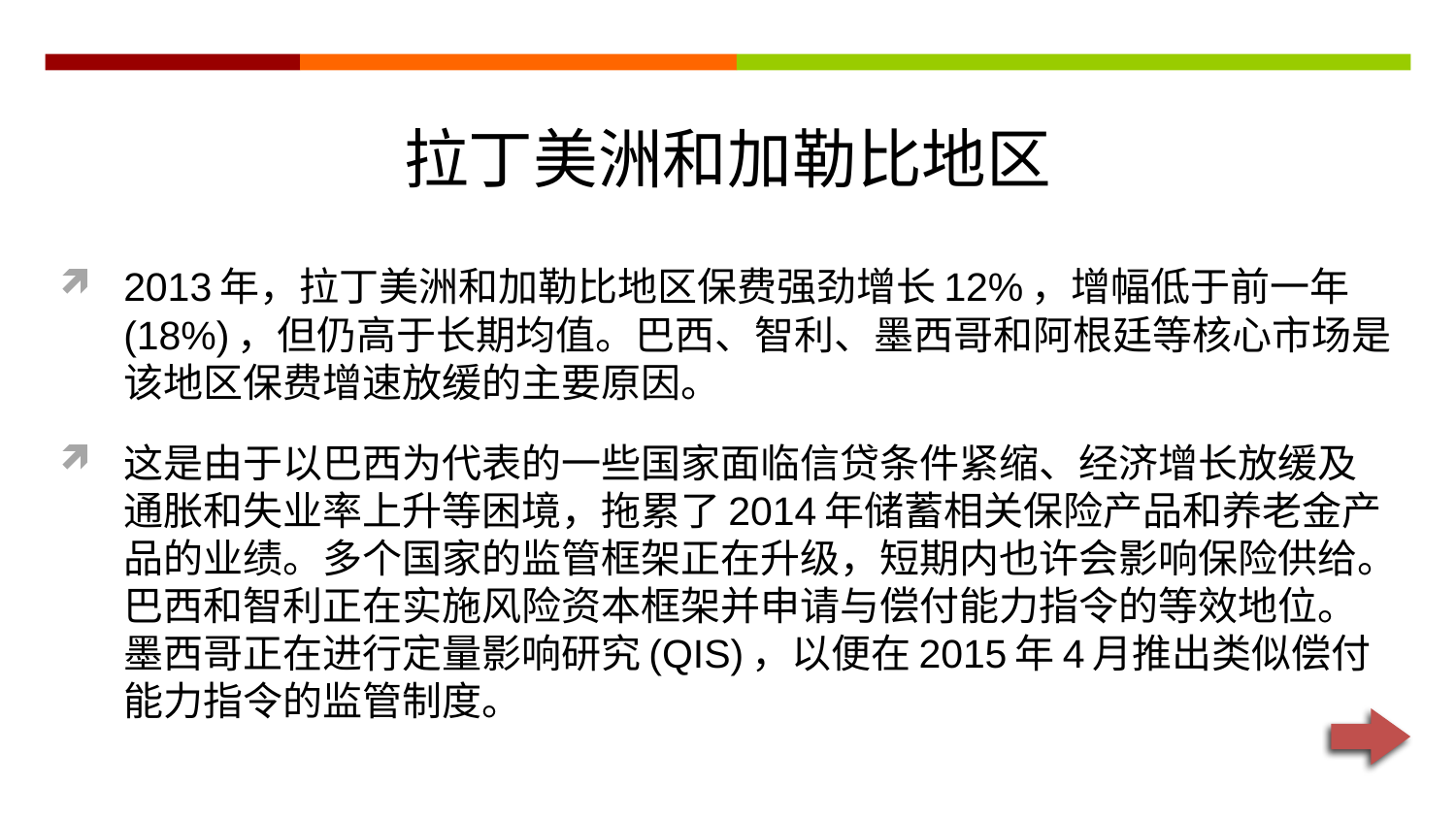

拉丁美洲和加勒比地区
2013年，拉丁美洲和加勒比地区保费强劲增长12%，增幅低于前一年(18%)，但仍高于长期均值。巴西、智利、墨西哥和阿根廷等核心市场是该地区保费增速放缓的主要原因。
这是由于以巴西为代表的一些国家面临信贷条件紧缩、经济增长放缓及通胀和失业率上升等困境，拖累了2014年储蓄相关保险产品和养老金产品的业绩。多个国家的监管框架正在升级，短期内也许会影响保险供给。巴西和智利正在实施风险资本框架并申请与偿付能力指令的等效地位。墨西哥正在进行定量影响研究(QIS)，以便在2015年4月推出类似偿付能力指令的监管制度。